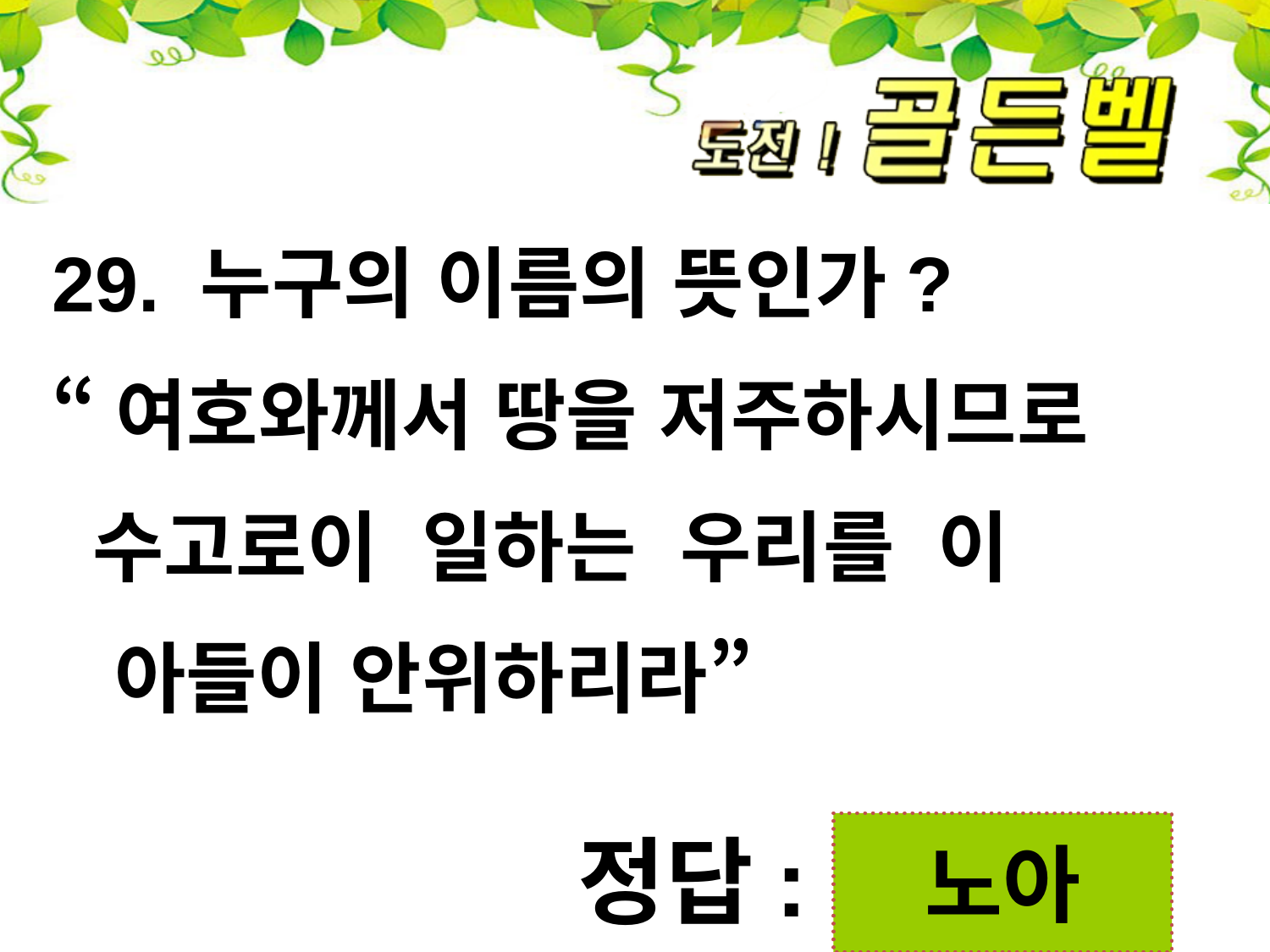

29. 누구의 이름의 뜻인가?
“여호와께서 땅을 저주하시므로
 수고로이  일하는  우리를  이
  아들이 안위하리라”

첨성대
노아
정답: